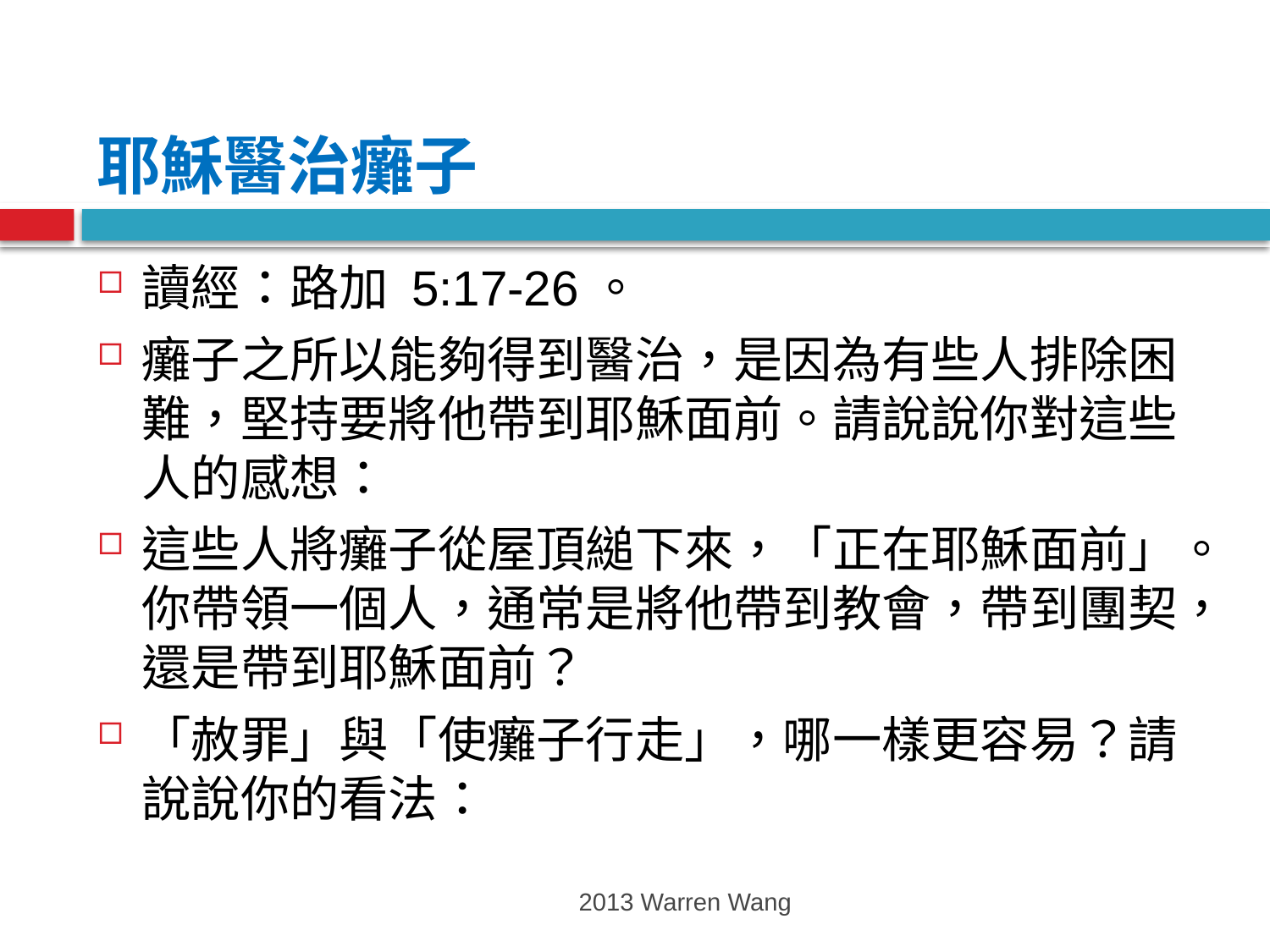

# 耶穌醫治癱子
讀經：路加 5:17-26。
癱子之所以能夠得到醫治，是因為有些人排除困難，堅持要將他帶到耶穌面前。請說說你對這些人的感想：
這些人將癱子從屋頂縋下來，「正在耶穌面前」。你帶領一個人，通常是將他帶到教會，帶到團契，還是帶到耶穌面前？
「赦罪」與「使癱子行走」，哪一樣更容易？請說說你的看法：

2013 Warren Wang